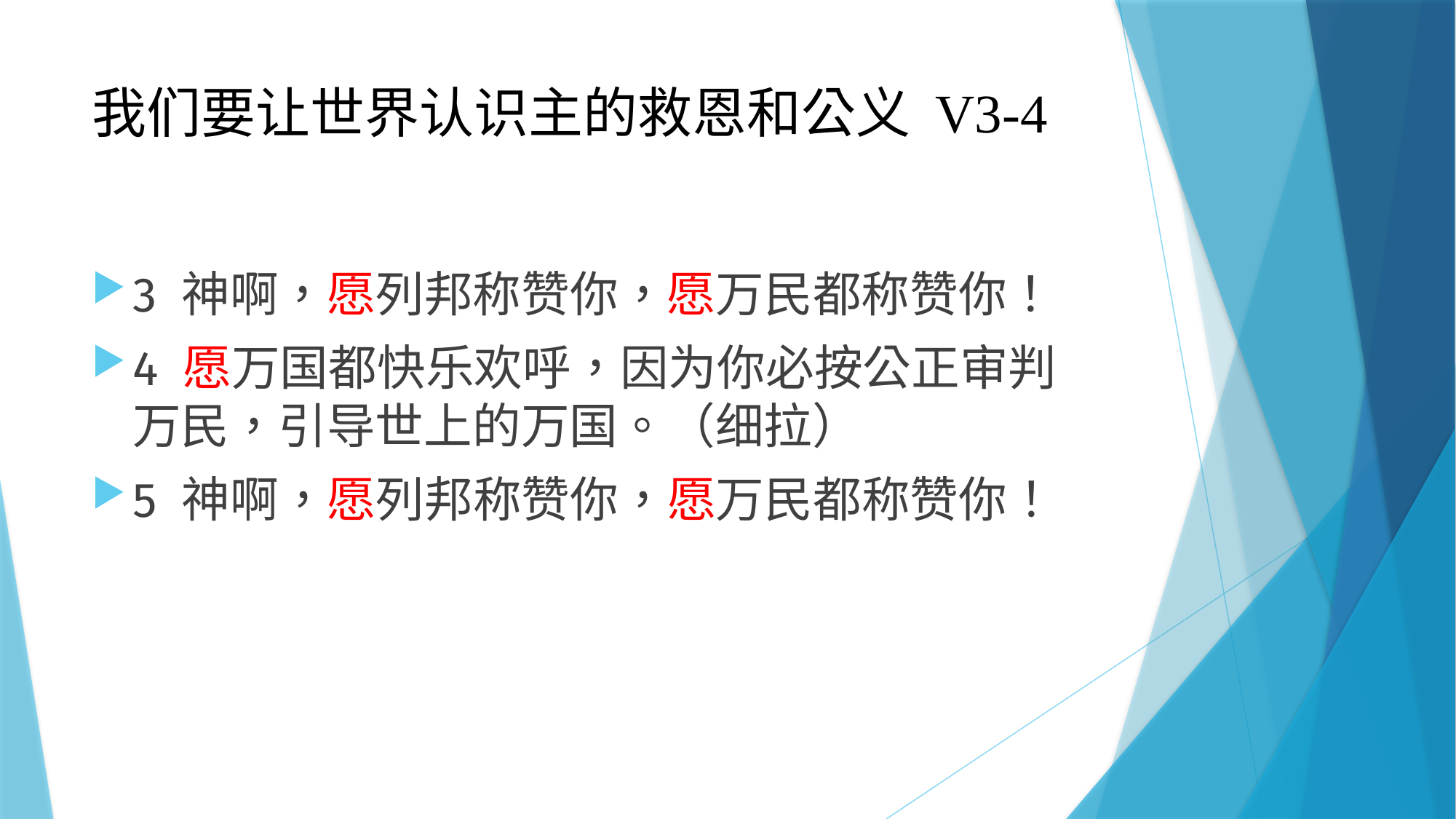

# 我们要让世界认识主的救恩和公义 V3-4
3 神啊，愿列邦称赞你，愿万民都称赞你！
4 愿万国都快乐欢呼，因为你必按公正审判万民，引导世上的万国。（细拉）
5 神啊，愿列邦称赞你，愿万民都称赞你！